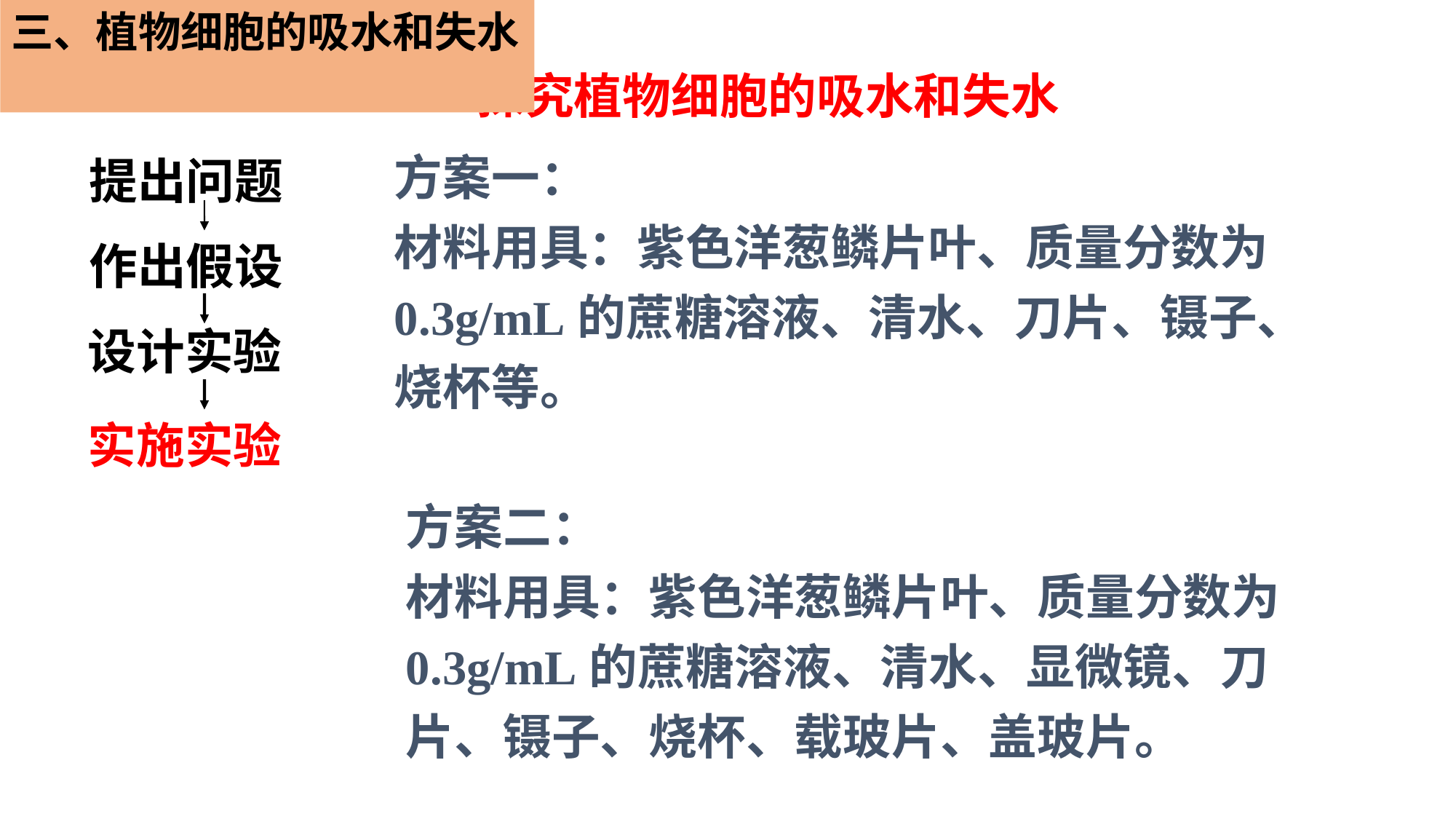

三、植物细胞的吸水和失水
探究植物细胞的吸水和失水
方案一：
材料用具：紫色洋葱鳞片叶、质量分数为0.3g/mL的蔗糖溶液、清水、刀片、镊子、烧杯等。
提出问题

作出假设

设计实验

实施实验
方案二：
材料用具：紫色洋葱鳞片叶、质量分数为0.3g/mL的蔗糖溶液、清水、显微镜、刀片、镊子、烧杯、载玻片、盖玻片。